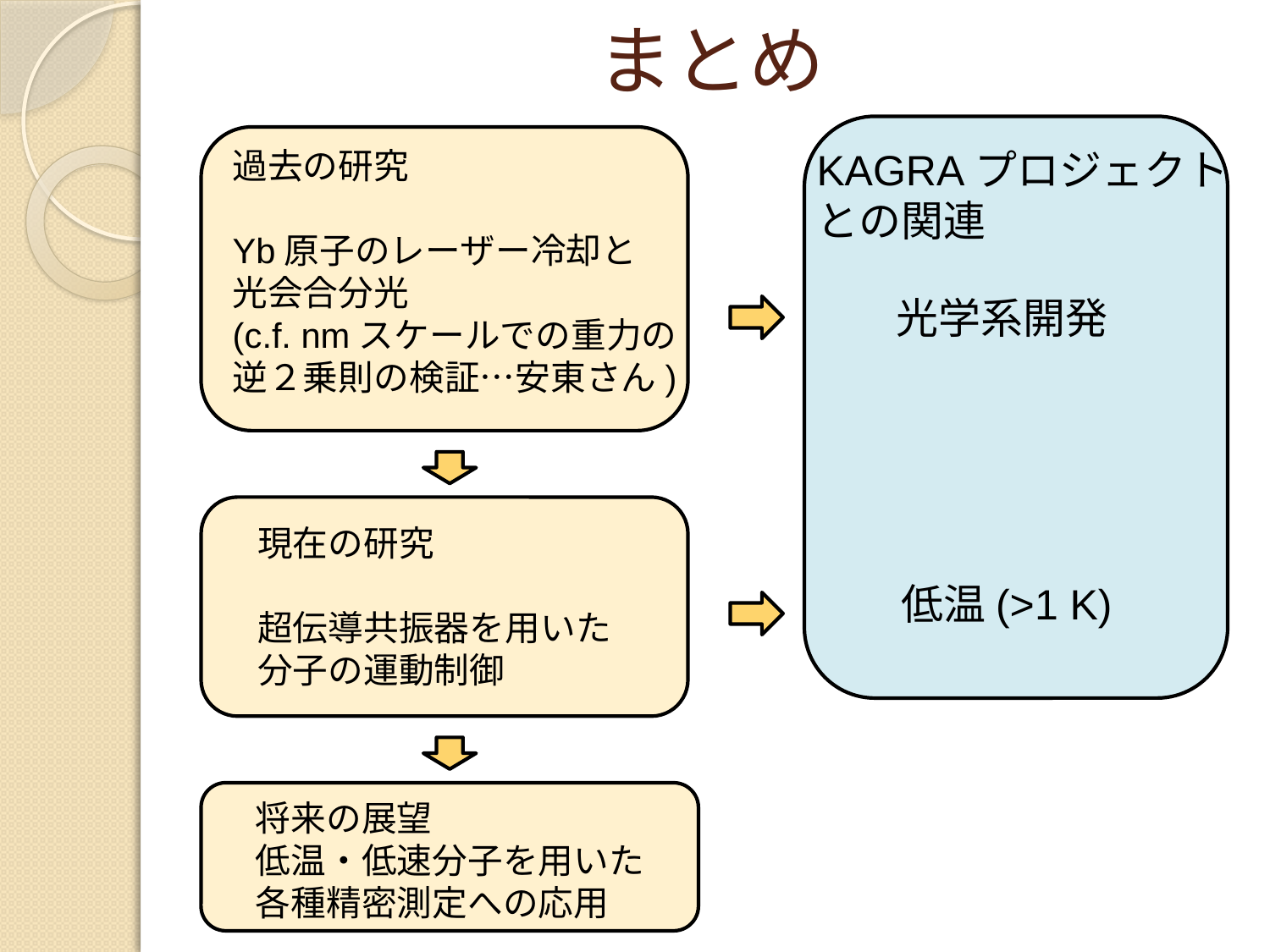

# まとめ

過去の研究

Yb原子のレーザー冷却と
光会合分光
(c.f. nmスケールでの重力の
逆２乗則の検証…安東さん)
KAGRAプロジェクト
との関連
光学系開発

現在の研究

超伝導共振器を用いた
分子の運動制御
低温(>1 K)

将来の展望
低温・低速分子を用いた
各種精密測定への応用